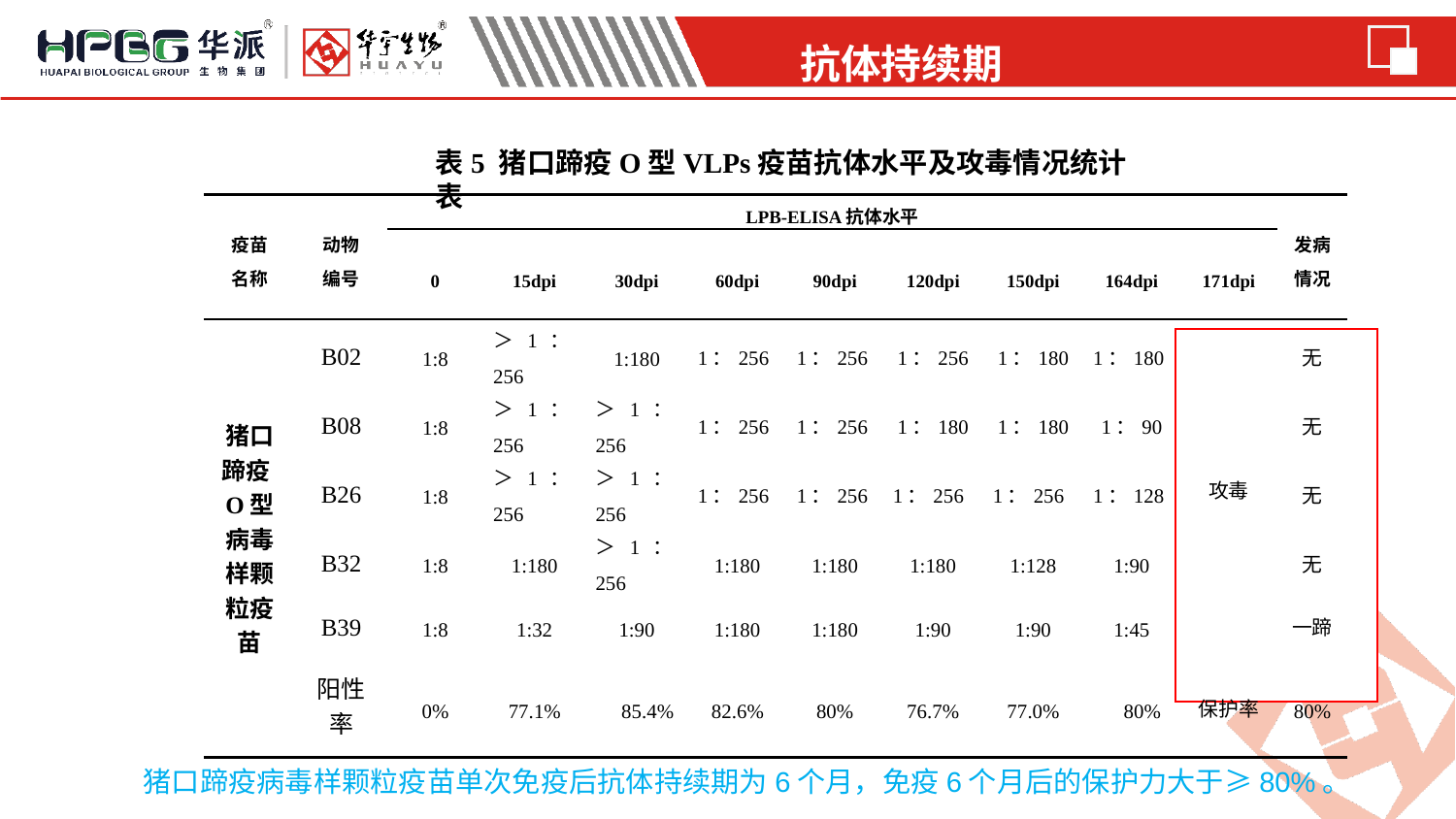

抗体持续期
表5 猪口蹄疫O型VLPs疫苗抗体水平及攻毒情况统计表

| 疫苗 名称 | 动物 编号 | LPB-ELISA抗体水平 |  |  |  |  |  |  |  |  | 发病情况 |
| --- | --- | --- | --- | --- | --- | --- | --- | --- | --- | --- | --- |
|  |  | 0 | 15dpi | 30dpi | 60dpi | 90dpi | 120dpi | 150dpi | 164dpi | 171dpi |  |
| 猪口蹄疫O型病毒样颗粒疫苗 | B02 | 1:8 | ＞1：256 | 1:180 | 1：256 | 1：256 | 1：256 | 1：180 | 1：180 | 攻毒 | 无 |
|  | B08 | 1:8 | ＞1：256 | ＞1：256 | 1：256 | 1：256 | 1：180 | 1：180 | 1：90 |  | 无 |
|  | B26 | 1:8 | ＞1：256 | ＞1：256 | 1：256 | 1：256 | 1：256 | 1：256 | 1：128 |  | 无 |
|  | B32 | 1:8 | 1:180 | ＞1：256 | 1:180 | 1:180 | 1:180 | 1:128 | 1:90 |  | 无 |
|  | B39 | 1:8 | 1:32 | 1:90 | 1:180 | 1:180 | 1:90 | 1:90 | 1:45 |  | 一蹄 |
|  | 阳性率 | 0% | 77.1% | 85.4% | 82.6% | 80% | 76.7% | 77.0% | 80% | 保护率 | 80% |

猪口蹄疫病毒样颗粒疫苗单次免疫后抗体持续期为6个月，免疫6个月后的保护力大于≥80%。